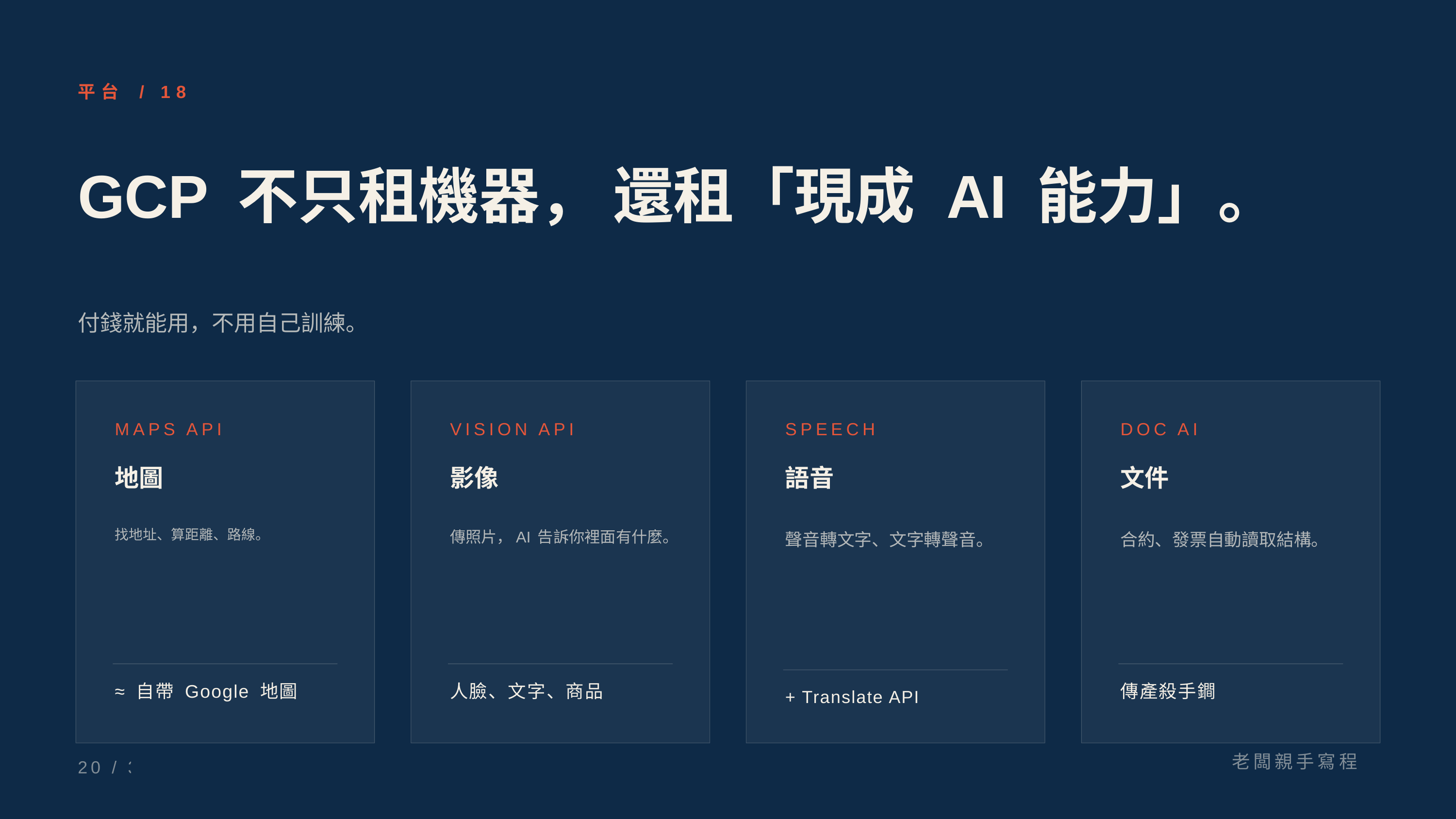

平台 / 18
GCP 不只租機器， 還租「現成 AI 能力」。
付錢就能用，不用自己訓練。

MAPS API
VISION API
SPEECH
DOC AI
地圖
影像
語音
文件
找地址、算距離、路線。
傳照片，AI 告訴你裡面有什麼。
聲音轉文字、文字轉聲音。
合約、發票自動讀取結構。

≈ 自帶 Google 地圖
人臉、文字、商品
傳產殺手鐧
+ Translate API
老闆親手寫程式
20 / 35